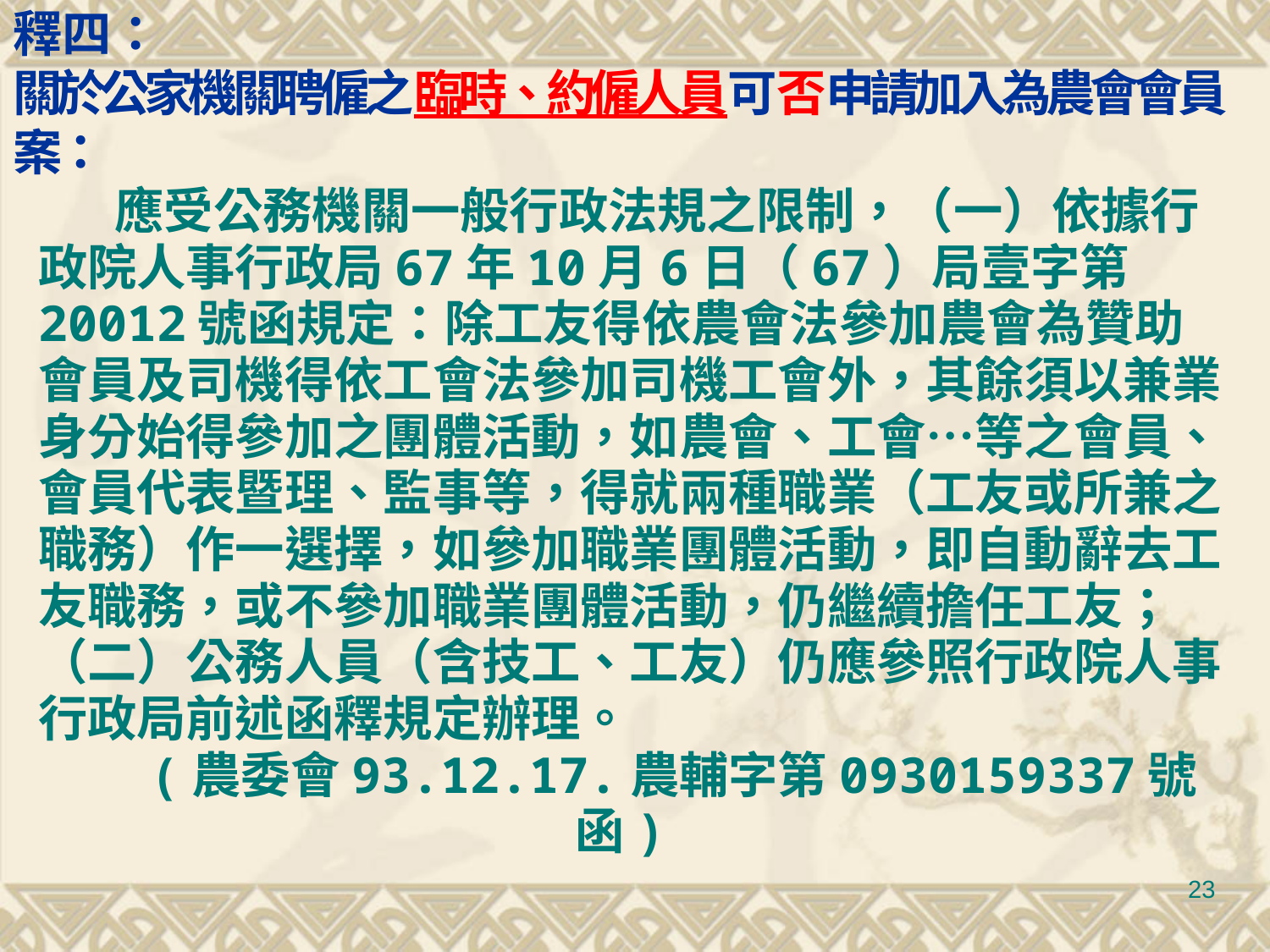

# 釋四： 關於公家機關聘僱之臨時、約僱人員可否申請加入為農會會員案：
應受公務機關一般行政法規之限制，（一）依據行政院人事行政局67年10月6日（67）局壹字第20012號函規定：除工友得依農會法參加農會為贊助會員及司機得依工會法參加司機工會外，其餘須以兼業身分始得參加之團體活動，如農會、工會…等之會員、會員代表暨理、監事等，得就兩種職業（工友或所兼之職務）作一選擇，如參加職業團體活動，即自動辭去工友職務，或不參加職業團體活動，仍繼續擔任工友；（二）公務人員（含技工、工友）仍應參照行政院人事行政局前述函釋規定辦理。
(農委會93.12.17.農輔字第0930159337號函)
23